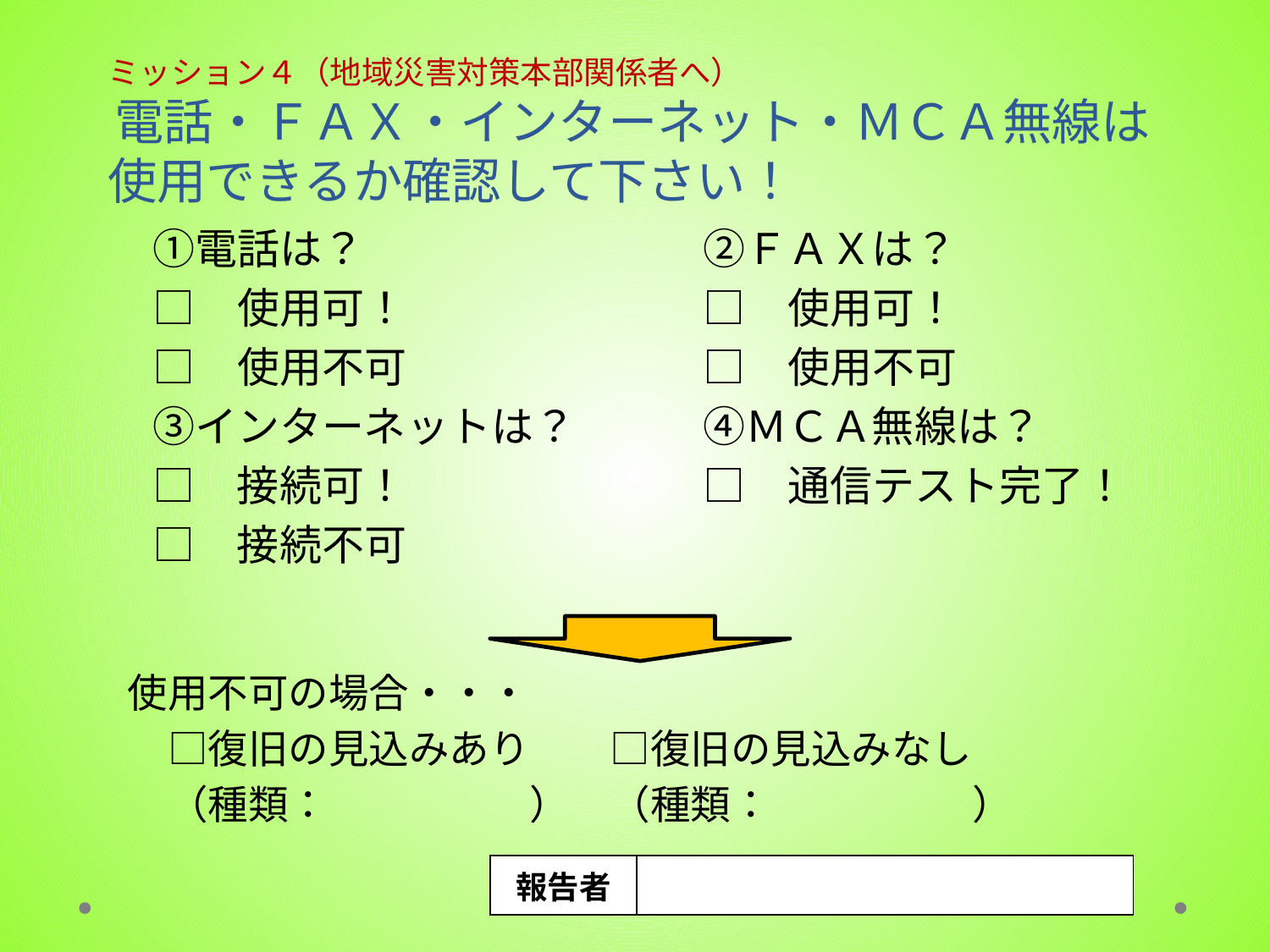

# ミッション４（地域災害対策本部関係者へ） 電話・ＦＡＸ・インターネット・ＭＣＡ無線は使用できるか確認して下さい！
　　①電話は？　　　　　　　　②ＦＡＸは？
　　□　使用可！　　　　　　　□　使用可！
　　□　使用不可　　　　　　　□　使用不可
　　③インターネットは？　　　④ＭＣＡ無線は？
　　□　接続可！　　　　　　　□　通信テスト完了！
　　□　接続不可

使用不可の場合・・・
　□復旧の見込みあり　　□復旧の見込みなし
　（種類：　　　　　）　（種類：　　　　　）
| 報告者 |  |
| --- | --- |